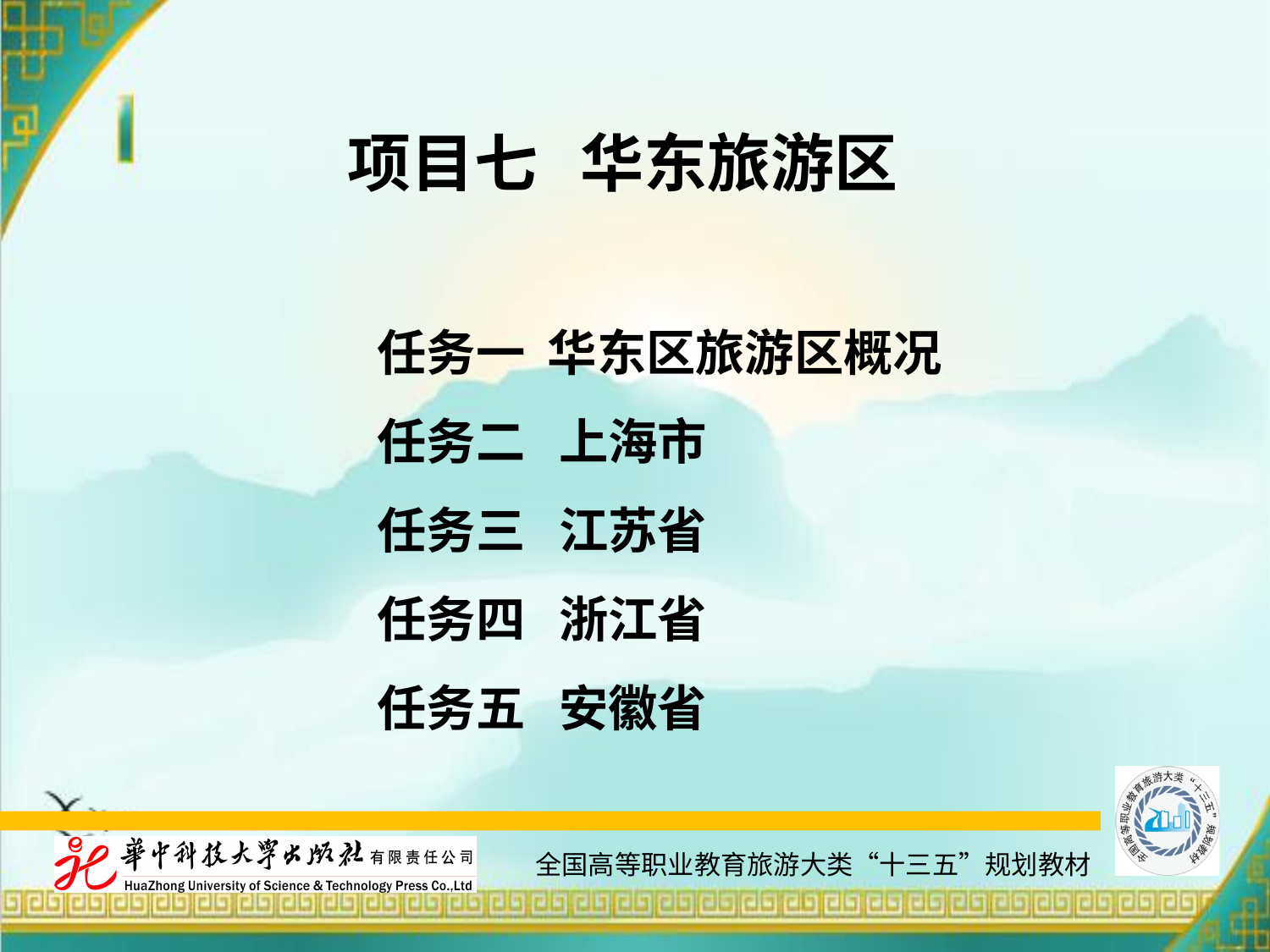

项目七   华东旅游区
任务一  华东区旅游区概况
任务二   上海市
任务三   江苏省
任务四   浙江省
任务五   安徽省